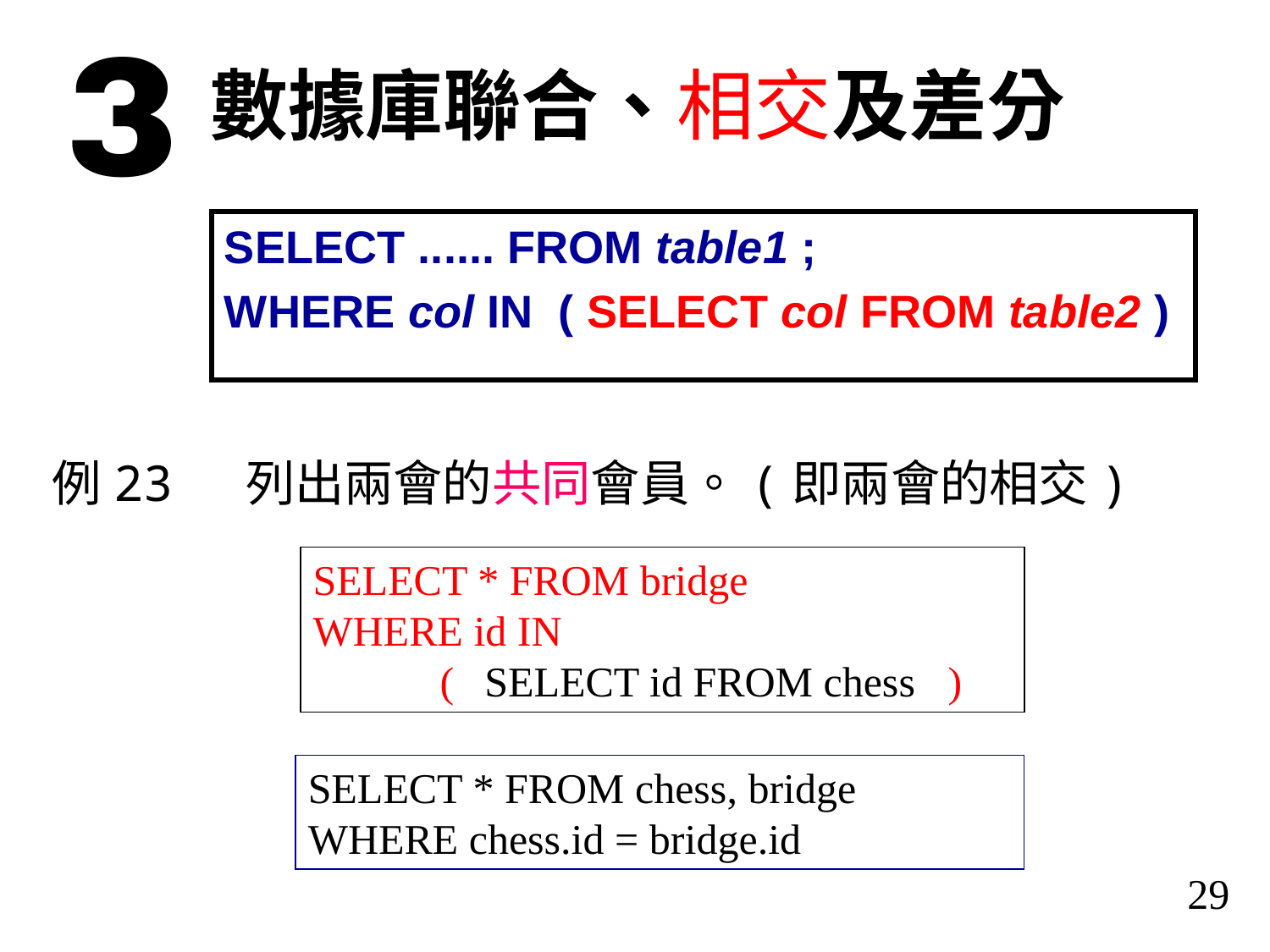

3
數據庫聯合、相交及差分
SELECT ...... FROM table1 ;
WHERE col IN  ( SELECT col FROM table2 )
例23	列出兩會的共同會員。(即兩會的相交)
SELECT * FROM bridge
WHERE id IN
	(				)
SELECT id FROM chess
SELECT * FROM chess, bridge
WHERE chess.id = bridge.id
29